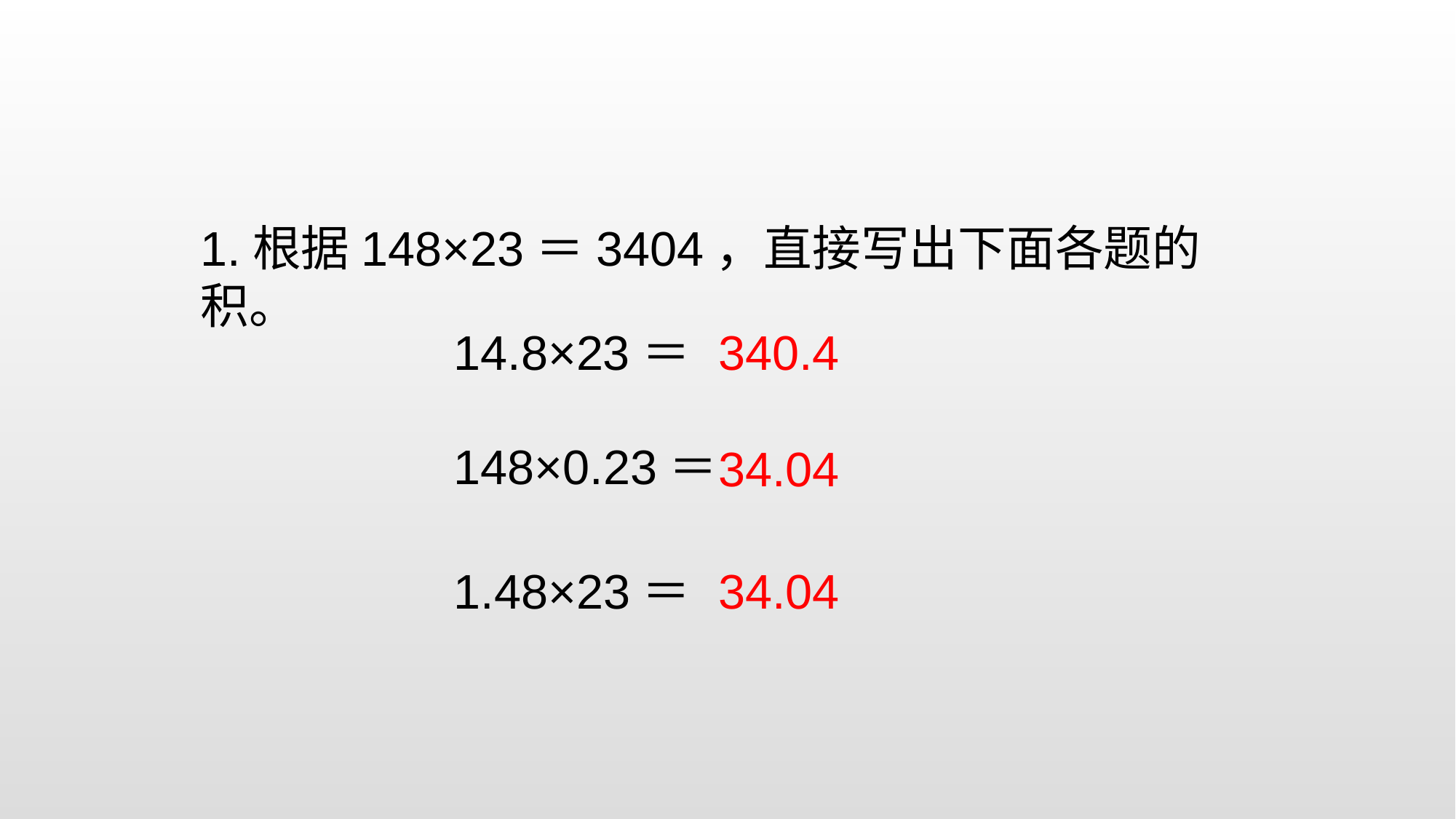

1.根据148×23＝3404，直接写出下面各题的积。
14.8×23＝
148×0.23＝
1.48×23＝
340.4
34.04
34.04